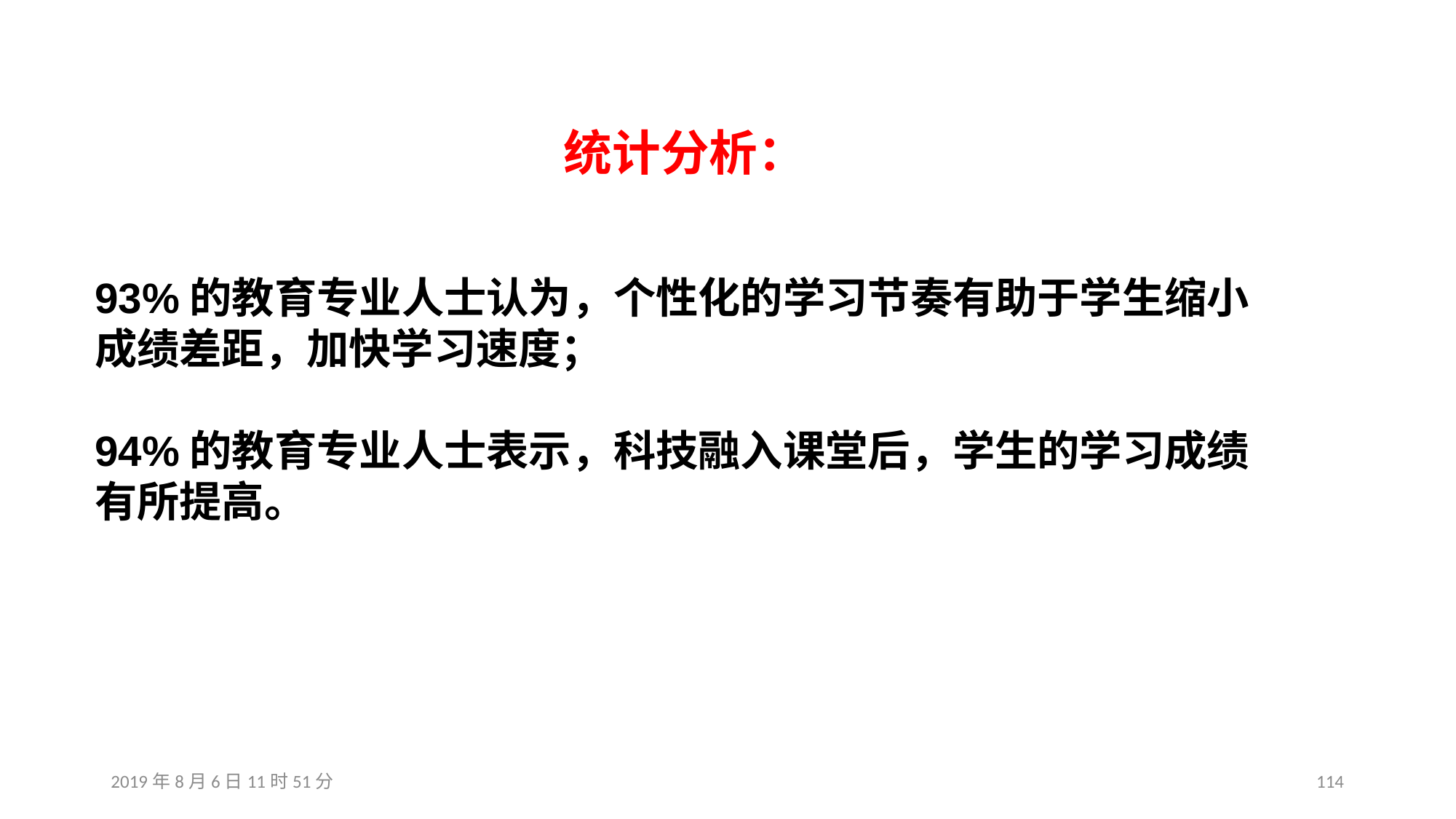

统计分析：

93%的教育专业人士认为，个性化的学习节奏有助于学生缩小成绩差距，加快学习速度；

94%的教育专业人士表示，科技融入课堂后，学生的学习成绩有所提高。
2019年8月6日11时51分

114